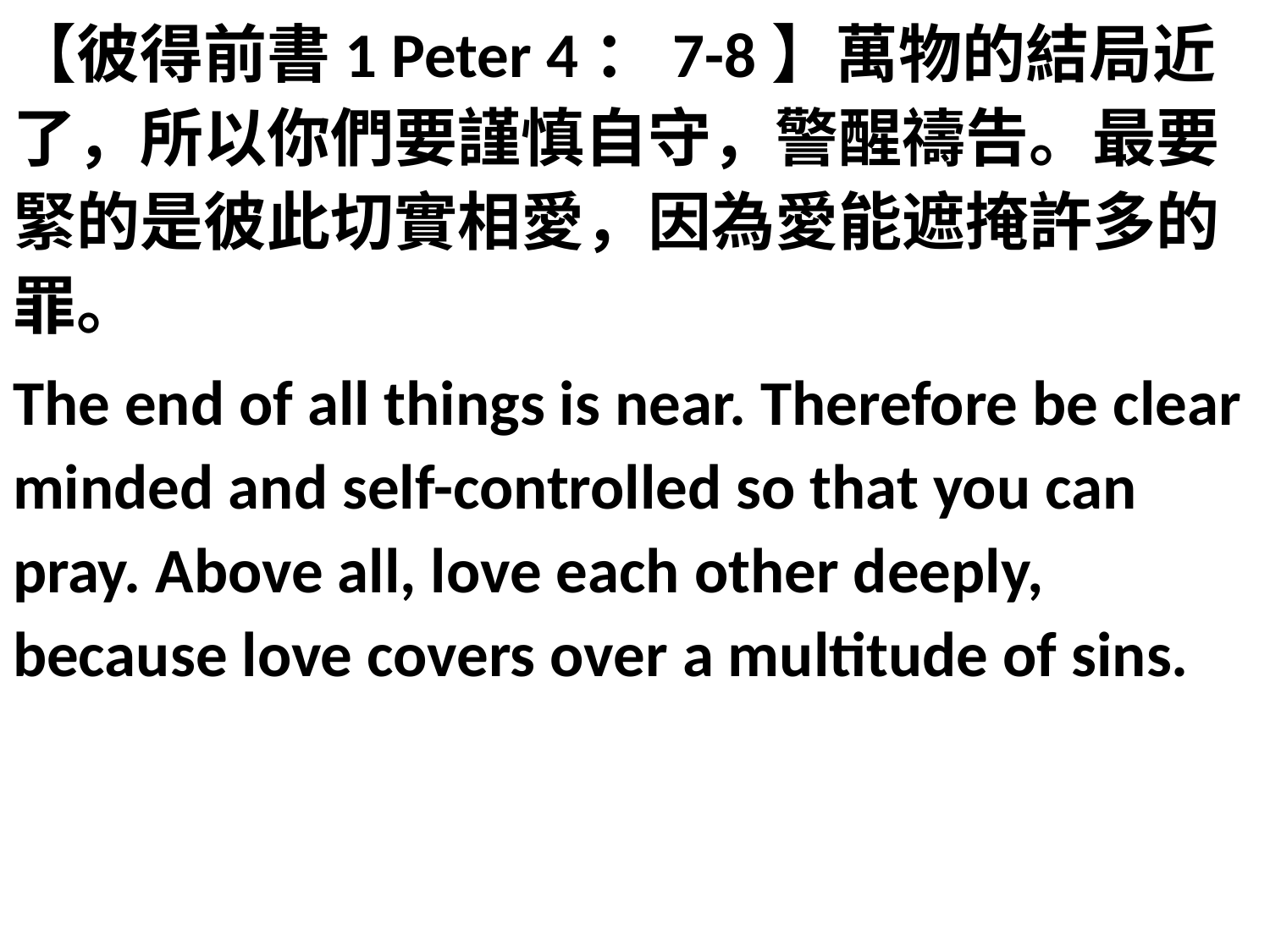

【彼得前書1 Peter 4：7-8】萬物的結局近了，所以你們要謹慎自守，警醒禱告。最要緊的是彼此切實相愛，因為愛能遮掩許多的罪。
The end of all things is near. Therefore be clear minded and self-controlled so that you can pray. Above all, love each other deeply, because love covers over a multitude of sins.